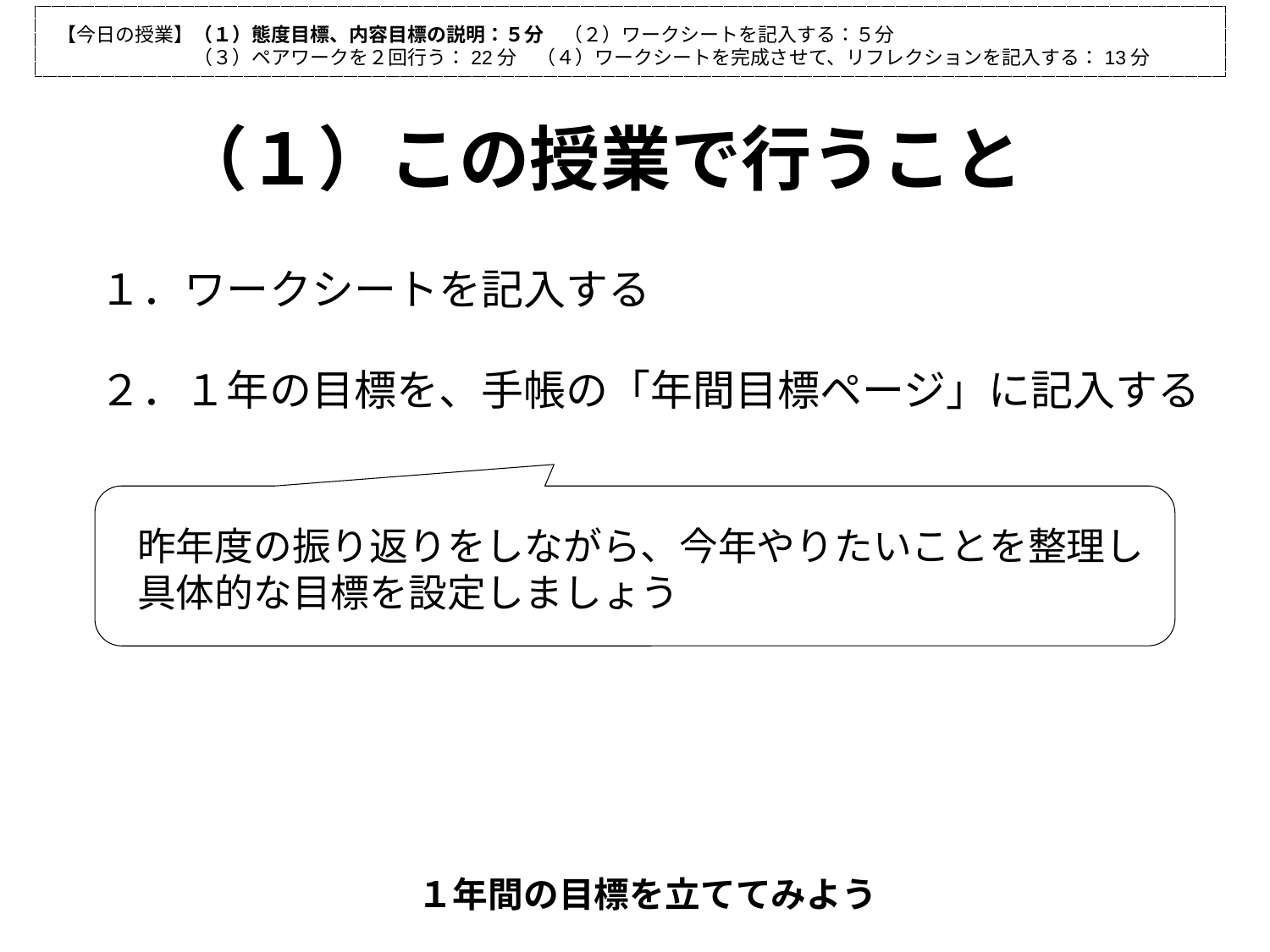

【今日の授業】（１）態度目標、内容目標の説明：５分　（２）ワークシートを記入する：５分
　　　　　　　（３）ペアワークを２回行う：22分　（４）ワークシートを完成させて、リフレクションを記入する：13分

（１）この授業で行うこと
　１．ワークシートを記入する

　２．１年の目標を、手帳の「年間目標ページ」に記入する

昨年度の振り返りをしながら、今年やりたいことを整理し
具体的な目標を設定しましょう
１年間の目標を立ててみよう